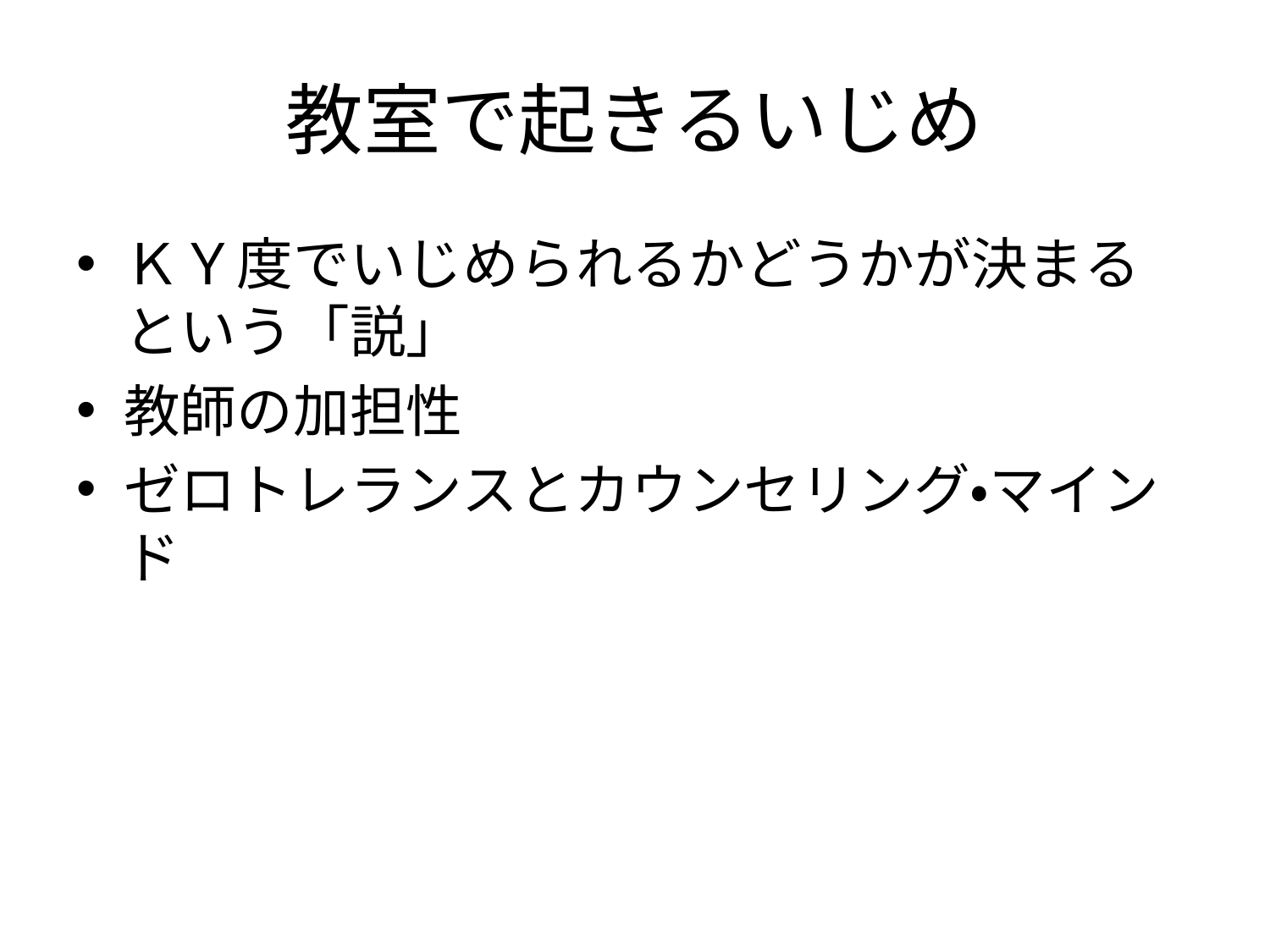

# 教室で起きるいじめ
ＫＹ度でいじめられるかどうかが決まるという「説」
教師の加担性
ゼロトレランスとカウンセリング・マインド